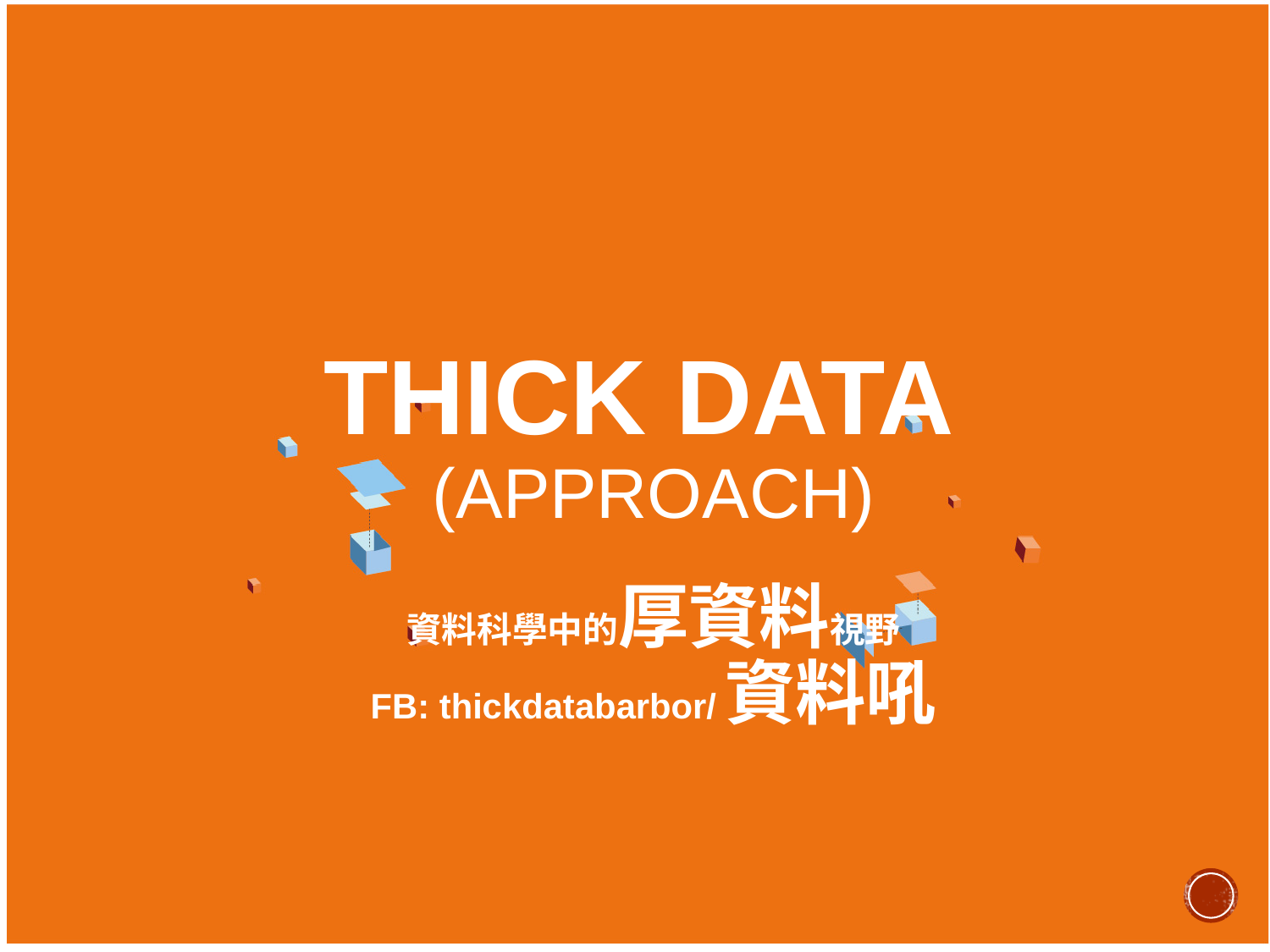

# Thick Data (approach)
資料科學中的厚資料視野
FB: thickdatabarbor/資料吼